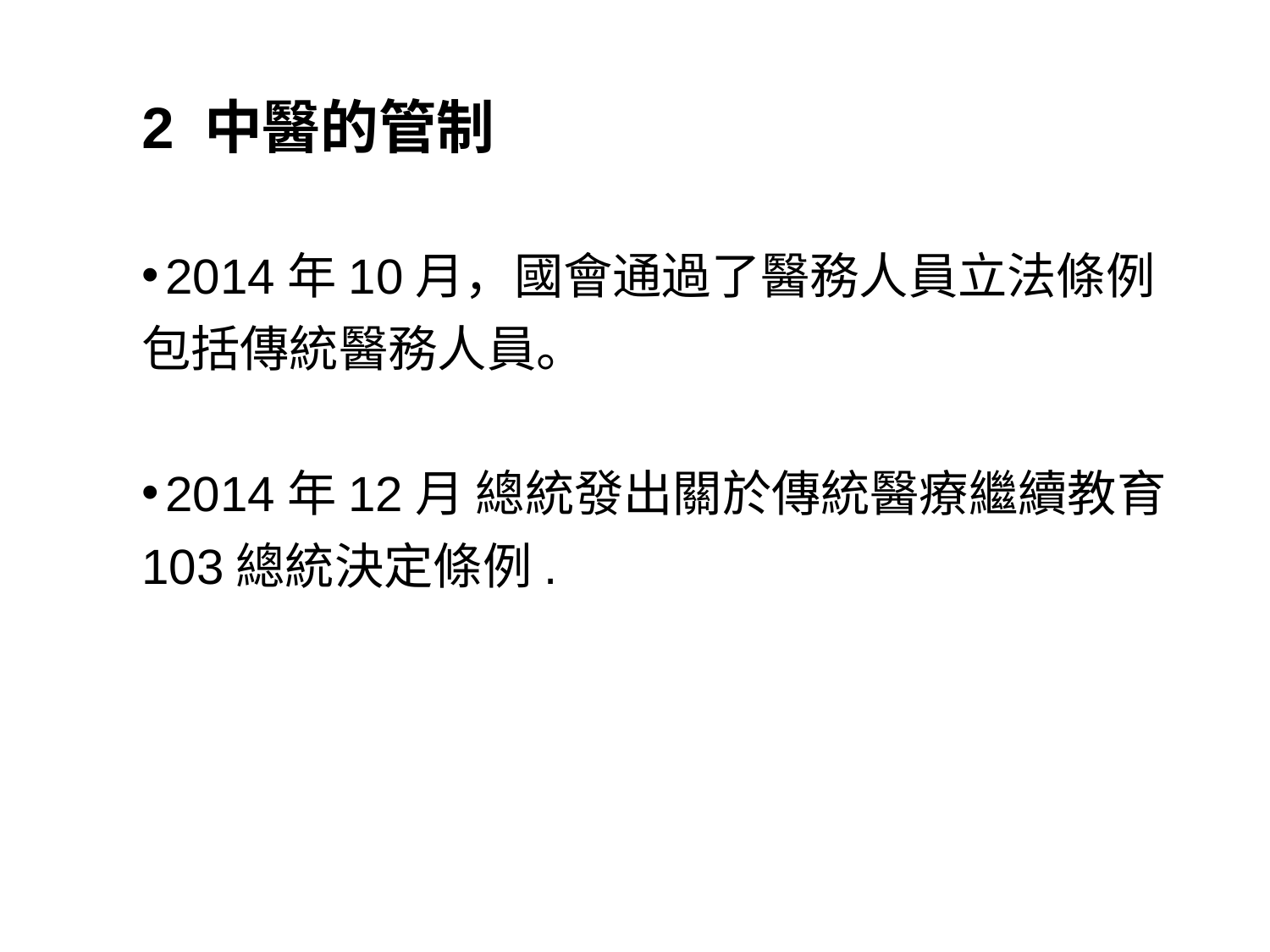

# 2 中醫的管制
2014年10月，國會通過了醫務人員立法條例
包括傳統醫務人員。

2014年12月 總統發出關於傳統醫療繼續教育
103總統決定條例.